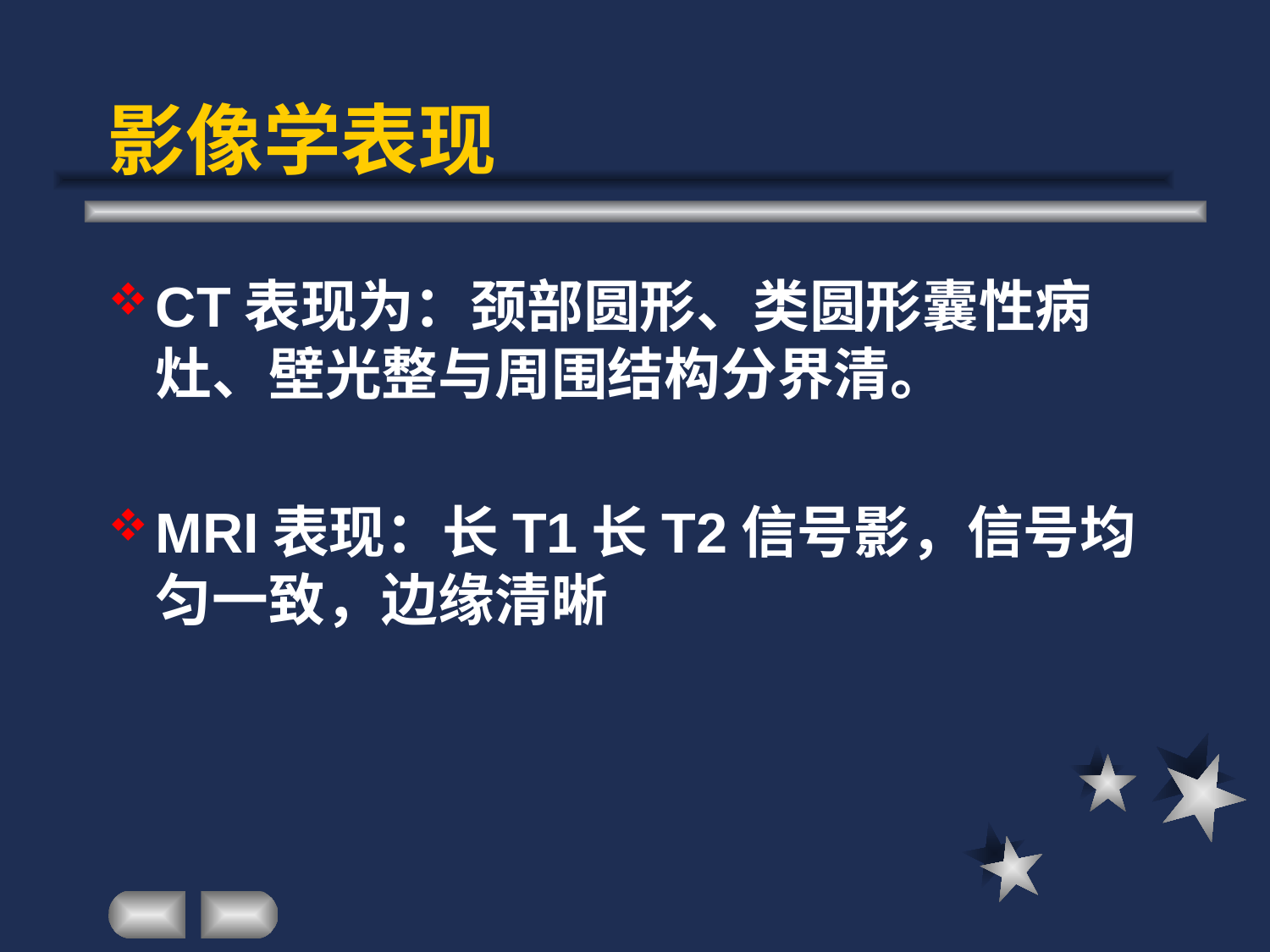

# 影像学表现
CT表现为：颈部圆形、类圆形囊性病灶、壁光整与周围结构分界清。

MRI表现：长T1长T2信号影，信号均匀一致，边缘清晰